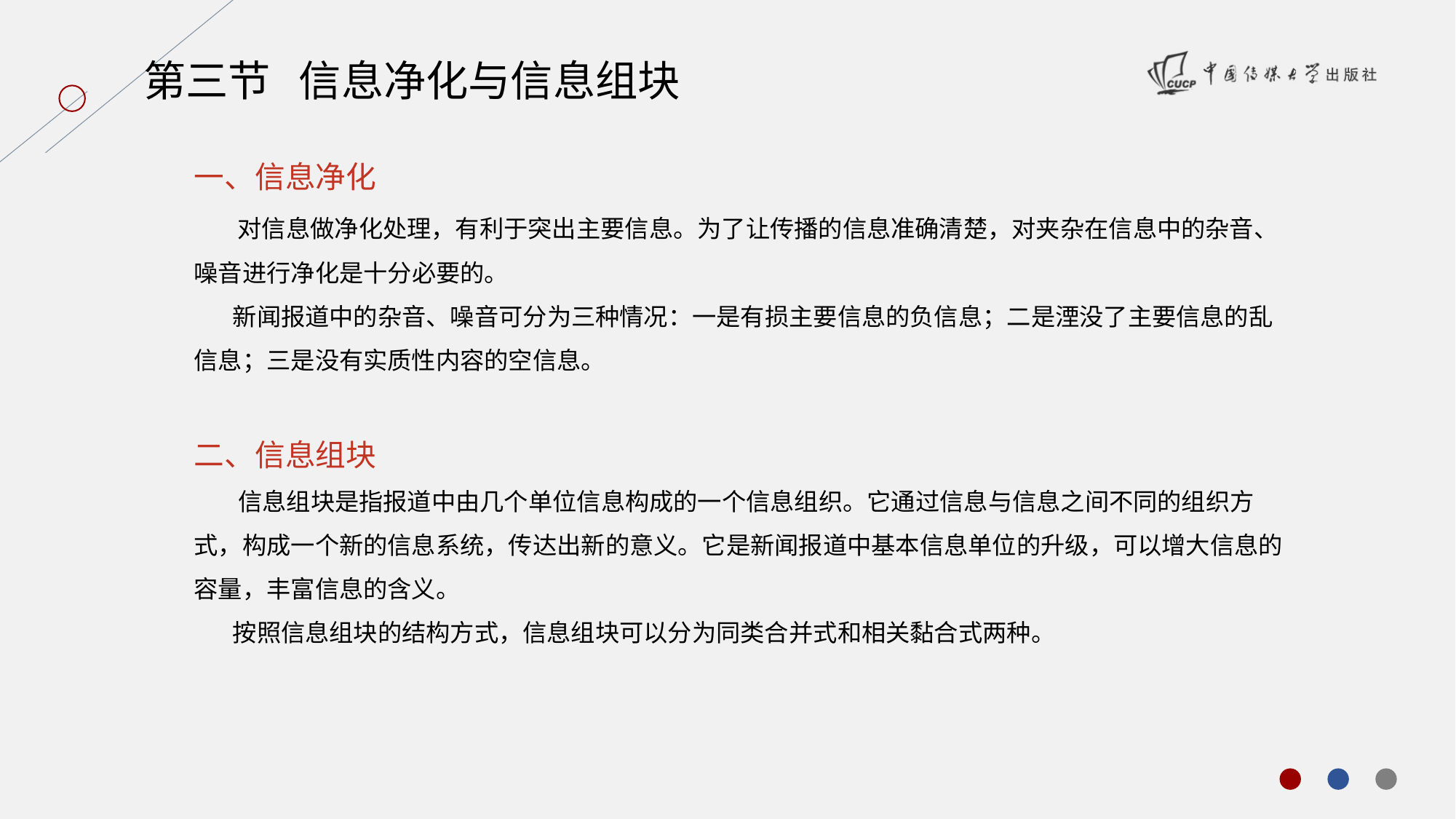

第三节   信息净化与信息组块

一、信息净化
      对信息做净化处理，有利于突出主要信息。为了让传播的信息准确清楚，对夹杂在信息中的杂音、噪音进行净化是十分必要的。
      新闻报道中的杂音、噪音可分为三种情况：一是有损主要信息的负信息；二是湮没了主要信息的乱信息；三是没有实质性内容的空信息。

二、信息组块
       信息组块是指报道中由几个单位信息构成的一个信息组织。它通过信息与信息之间不同的组织方式，构成一个新的信息系统，传达出新的意义。它是新闻报道中基本信息单位的升级，可以增大信息的容量，丰富信息的含义。
      按照信息组块的结构方式，信息组块可以分为同类合并式和相关黏合式两种。